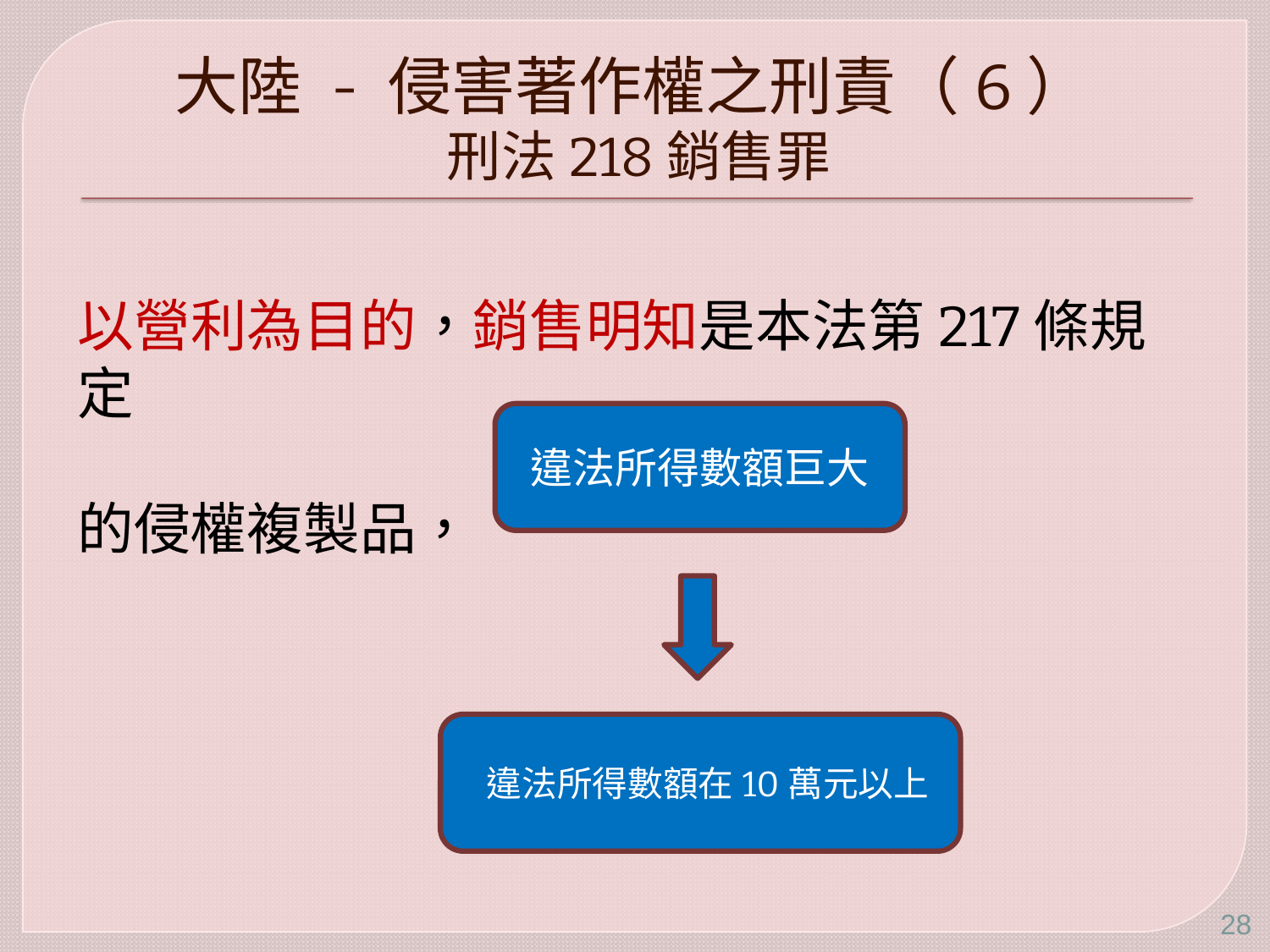

# 大陸 - 侵害著作權之刑責（6） 刑法218銷售罪

以營利為目的，銷售明知是本法第217條規定

的侵權複製品，

違法所得數額巨大

 違法所得數額在10萬元以上
28